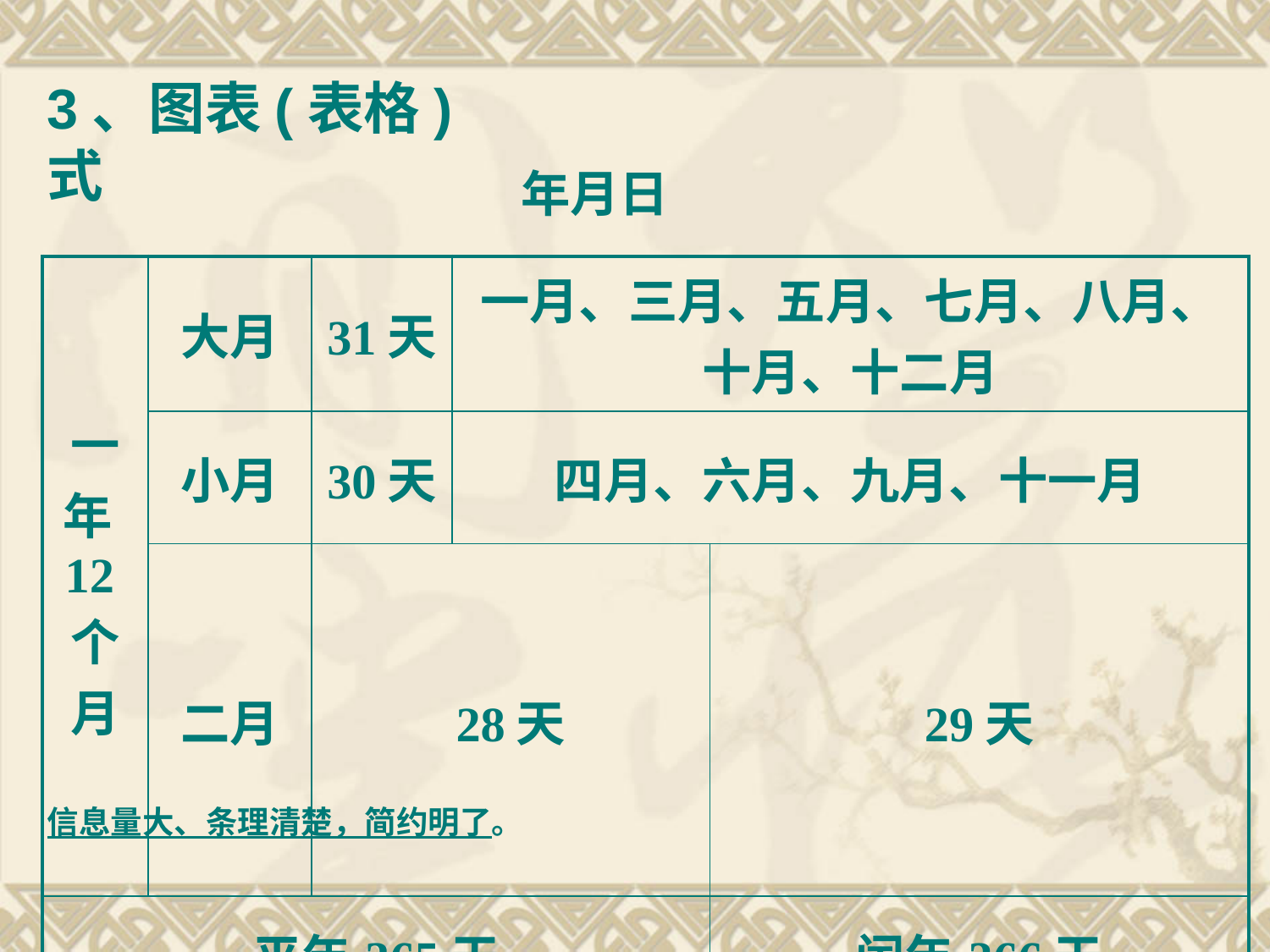

3、图表(表格)式
年月日
| 一年12个月 | 大月 | 31天 | 一月、三月、五月、七月、八月、十月、十二月 |  |
| --- | --- | --- | --- | --- |
|  | 小月 | 30天 | 四月、六月、九月、十一月 |  |
|  | 二月 | 28天 |  | 29天 |
| 平年365天 |  |  |  | 闰年366天 |
信息量大、条理清楚，简约明了。